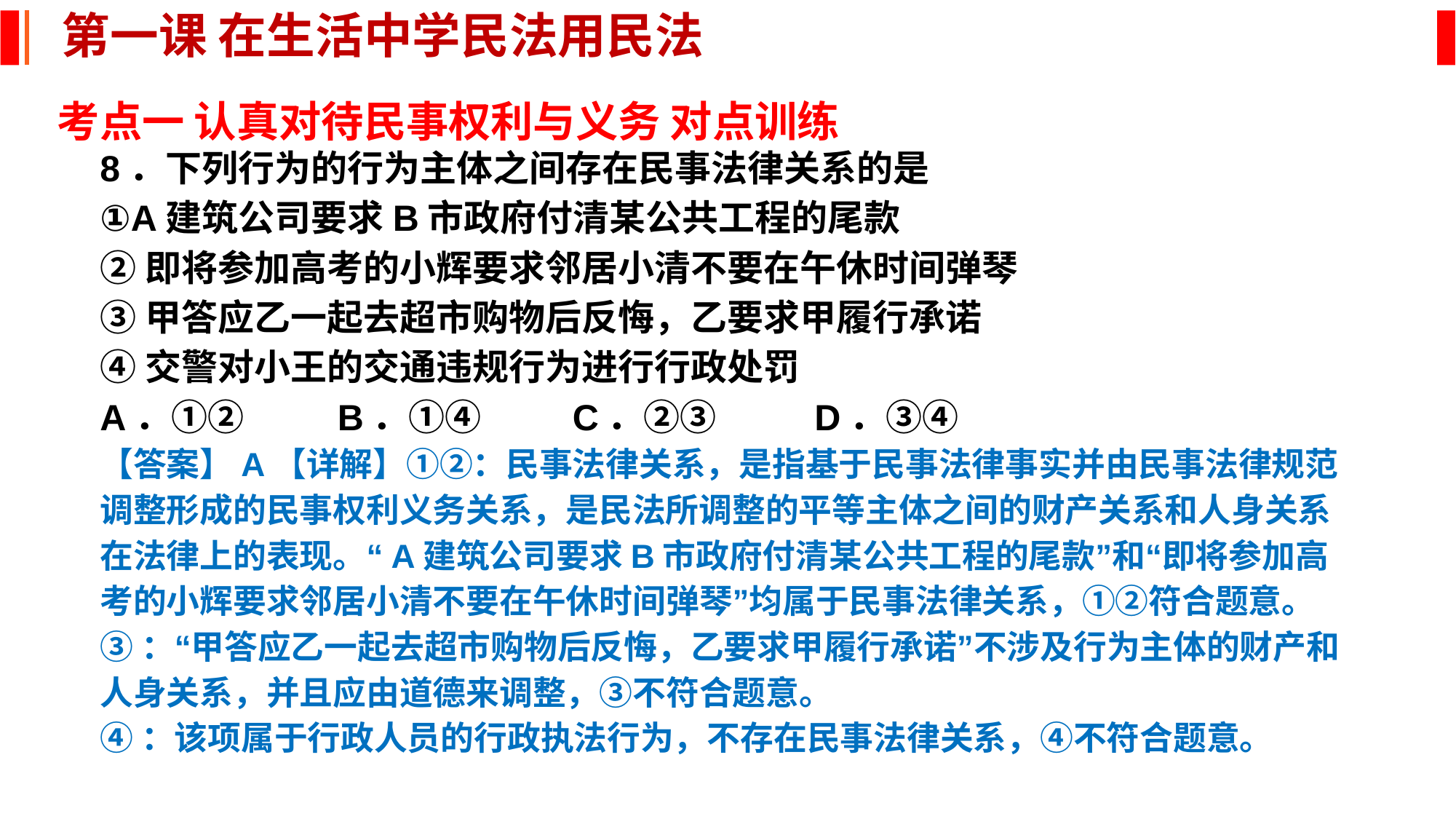

第一课 在生活中学民法用民法

考点一 认真对待民事权利与义务 对点训练
8．下列行为的行为主体之间存在民事法律关系的是
①A建筑公司要求B市政府付清某公共工程的尾款
②即将参加高考的小辉要求邻居小清不要在午休时间弹琴
③甲答应乙一起去超市购物后反悔，乙要求甲履行承诺
④交警对小王的交通违规行为进行行政处罚
A．①②	       B．①④	C．②③	     D．③④
【答案】A【详解】①②：民事法律关系，是指基于民事法律事实并由民事法律规范调整形成的民事权利义务关系，是民法所调整的平等主体之间的财产关系和人身关系在法律上的表现。“A建筑公司要求B市政府付清某公共工程的尾款”和“即将参加高考的小辉要求邻居小清不要在午休时间弹琴”均属于民事法律关系，①②符合题意。
③：“甲答应乙一起去超市购物后反悔，乙要求甲履行承诺”不涉及行为主体的财产和人身关系，并且应由道德来调整，③不符合题意。
④：该项属于行政人员的行政执法行为，不存在民事法律关系，④不符合题意。